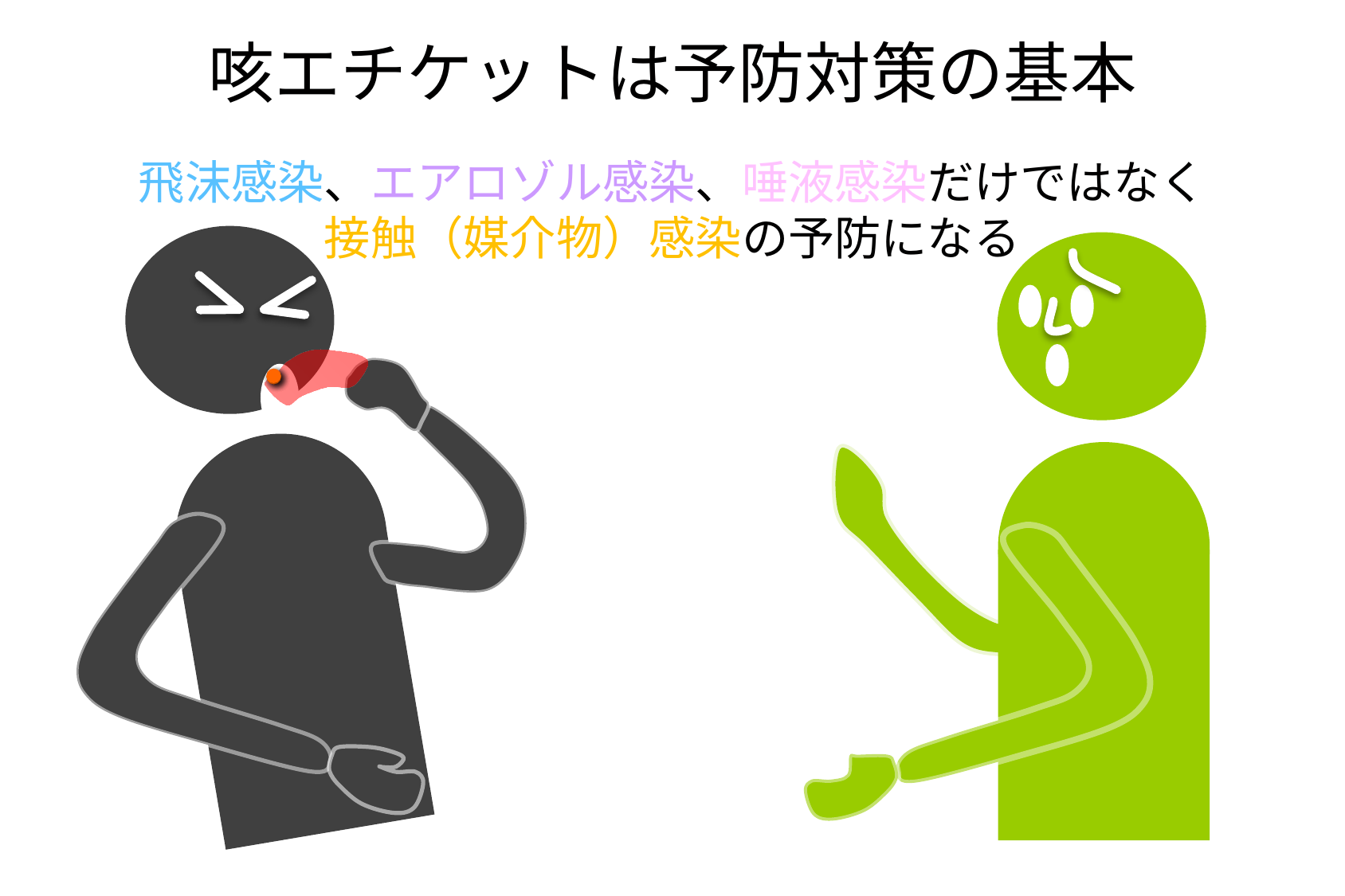

# 咳エチケットは予防対策の基本
飛沫感染、エアロゾル感染、唾液感染だけではなく
接触（媒介物）感染の予防になる